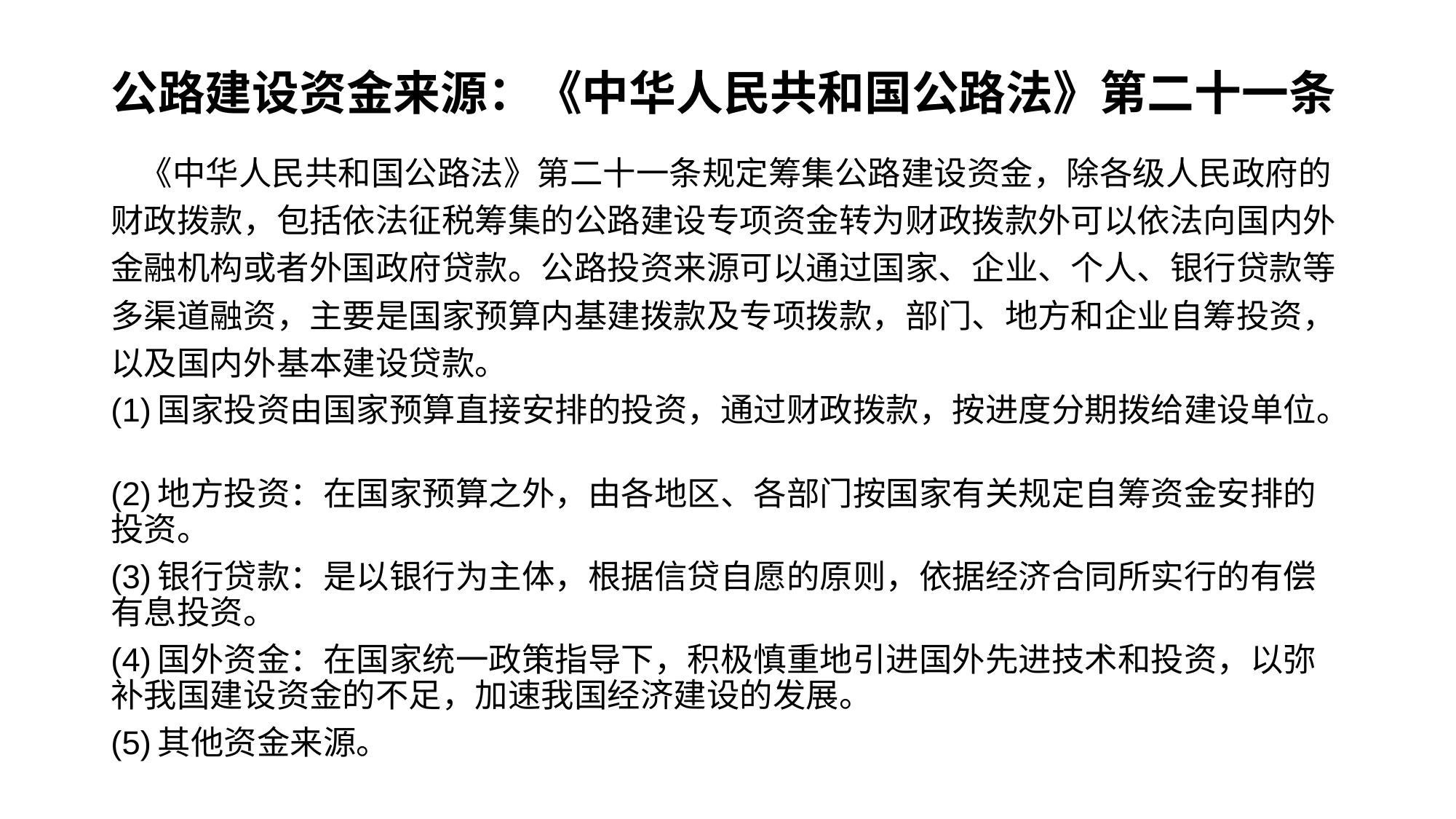

# 公路建设资金来源：《中华人民共和国公路法》第二十一条
   《中华人民共和国公路法》第二十一条规定筹集公路建设资金，除各级人民政府的财政拨款，包括依法征税筹集的公路建设专项资金转为财政拨款外可以依法向国内外金融机构或者外国政府贷款。公路投资来源可以通过国家、企业、个人、银行贷款等多渠道融资，主要是国家预算内基建拨款及专项拨款，部门、地方和企业自筹投资，以及国内外基本建设贷款。
(1)国家投资由国家预算直接安排的投资，通过财政拨款，按进度分期拨给建设单位。
(2)地方投资：在国家预算之外，由各地区、各部门按国家有关规定自筹资金安排的投资。
(3)银行贷款：是以银行为主体，根据信贷自愿的原则，依据经济合同所实行的有偿有息投资。
(4)国外资金：在国家统一政策指导下，积极慎重地引进国外先进技术和投资，以弥补我国建设资金的不足，加速我国经济建设的发展。
(5)其他资金来源。